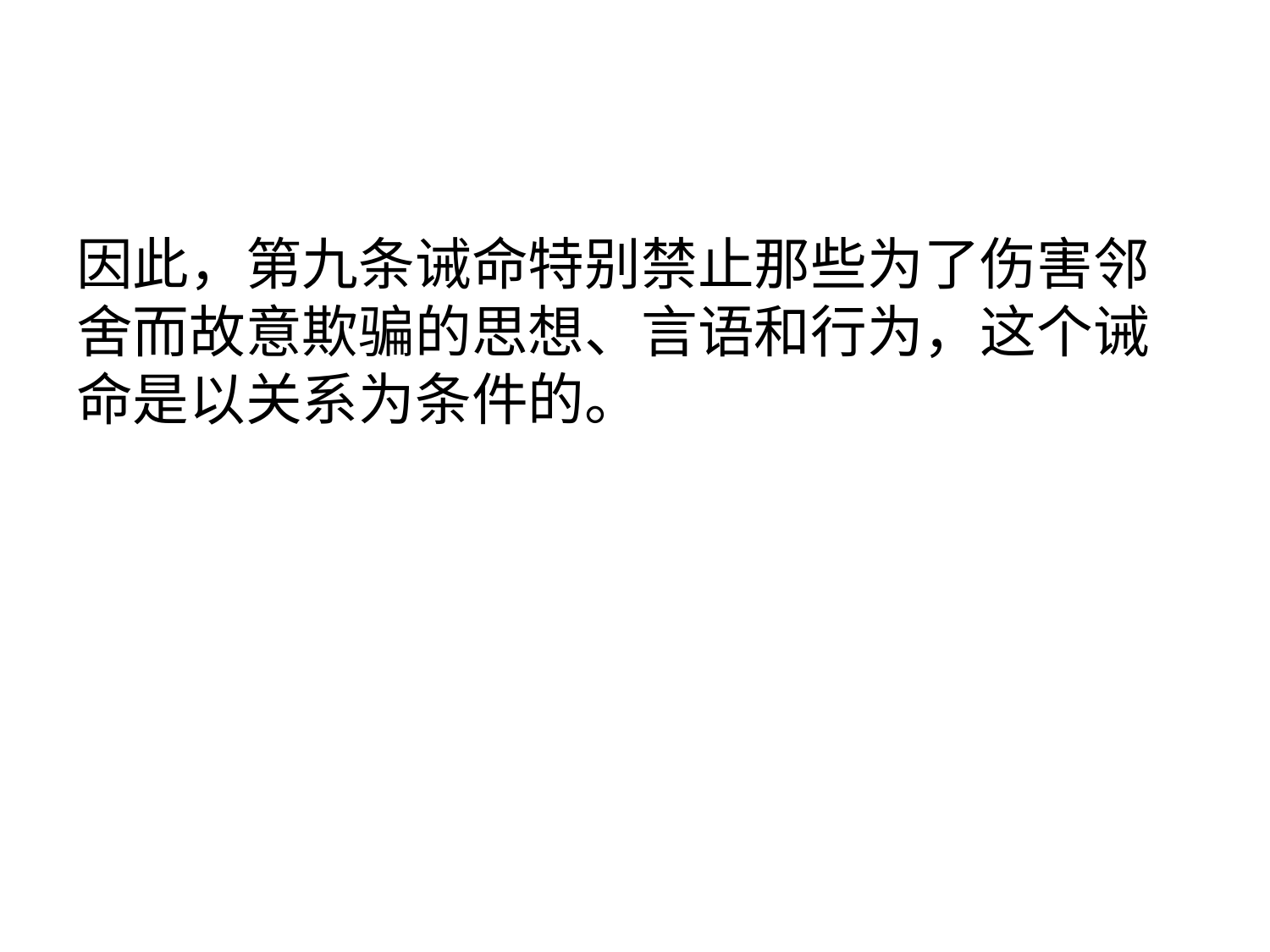

#
因此，第九条诫命特别禁止那些为了伤害邻舍而故意欺骗的思想、言语和行为，这个诫命是以关系为条件的。